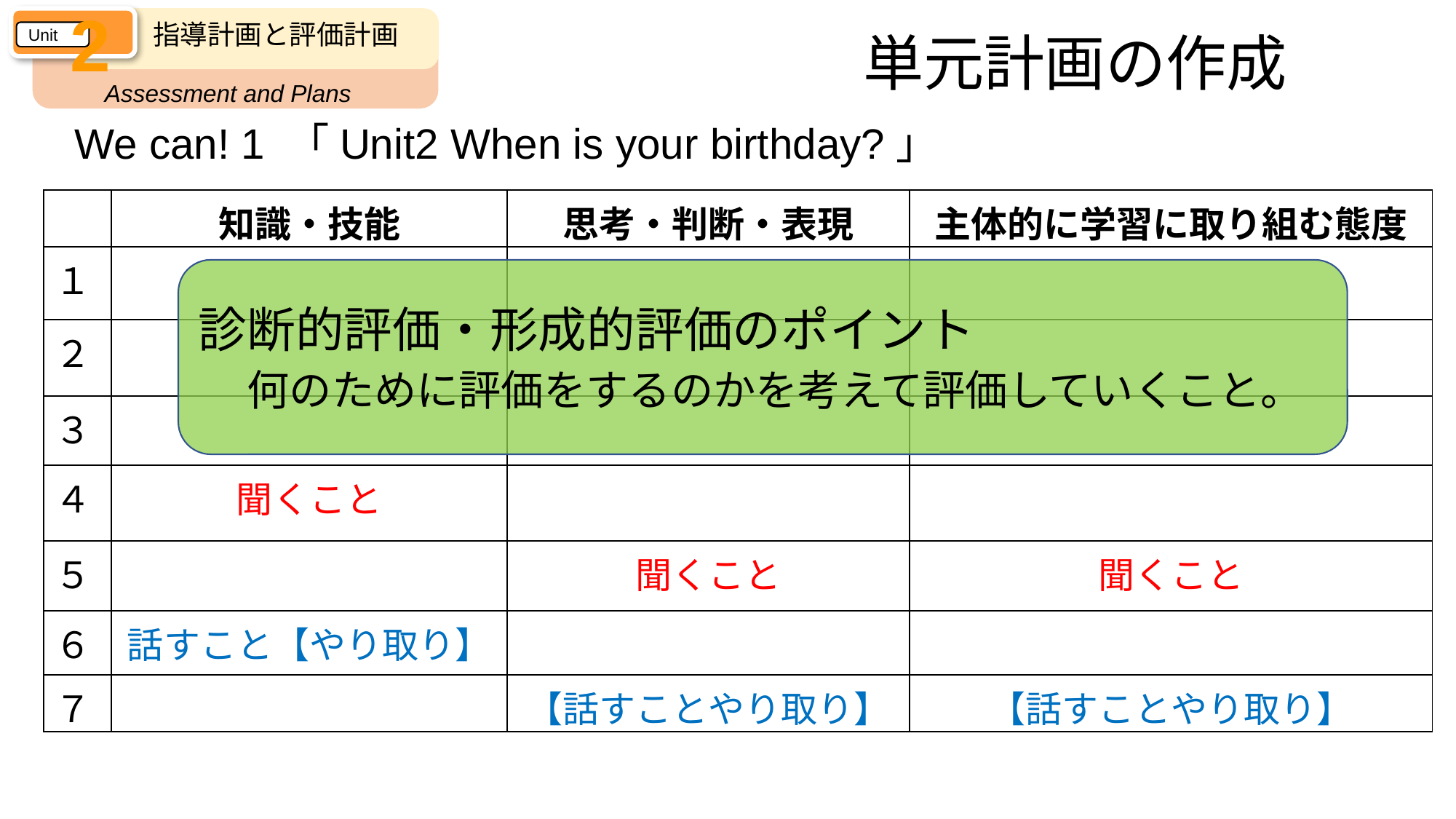

2

Unit
指導計画と評価計画
Assessment and Plans
単元計画の作成
We can! 1 「Unit2 When is your birthday?」
|  | 知識・技能 | 思考・判断・表現 | 主体的に学習に取り組む態度 |
| --- | --- | --- | --- |
| １ |  |  |  |
| ２ |  |  |  |
| ３ |  |  |  |
| ４ | 聞くこと |  |  |
| ５ |  | 聞くこと | 聞くこと |
| ６ | 話すこと【やり取り】 |  |  |
| ７ |  | 【話すことやり取り】 | 【話すことやり取り】 |
診断的評価・形成的評価のポイント
　何のために評価をするのかを考えて評価していくこと。